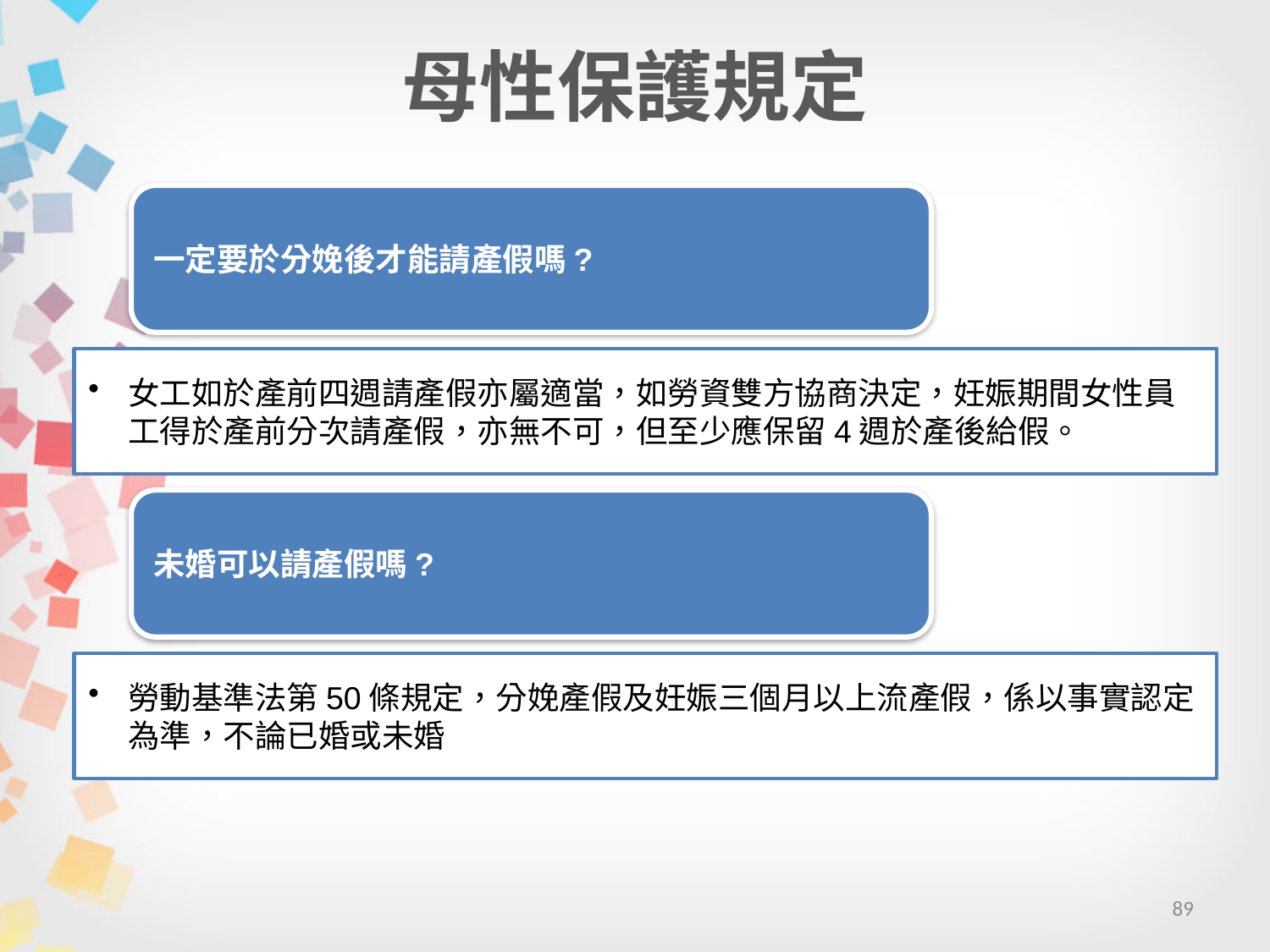

# 母性保護規定
一定要於分娩後才能請產假嗎?
未婚可以請產假嗎?
女工如於產前四週請產假亦屬適當，如勞資雙方協商決定，妊娠期間女性員工得於產前分次請產假，亦無不可，但至少應保留4週於產後給假。
勞動基準法第50條規定，分娩產假及妊娠三個月以上流產假，係以事實認定為準，不論已婚或未婚

89